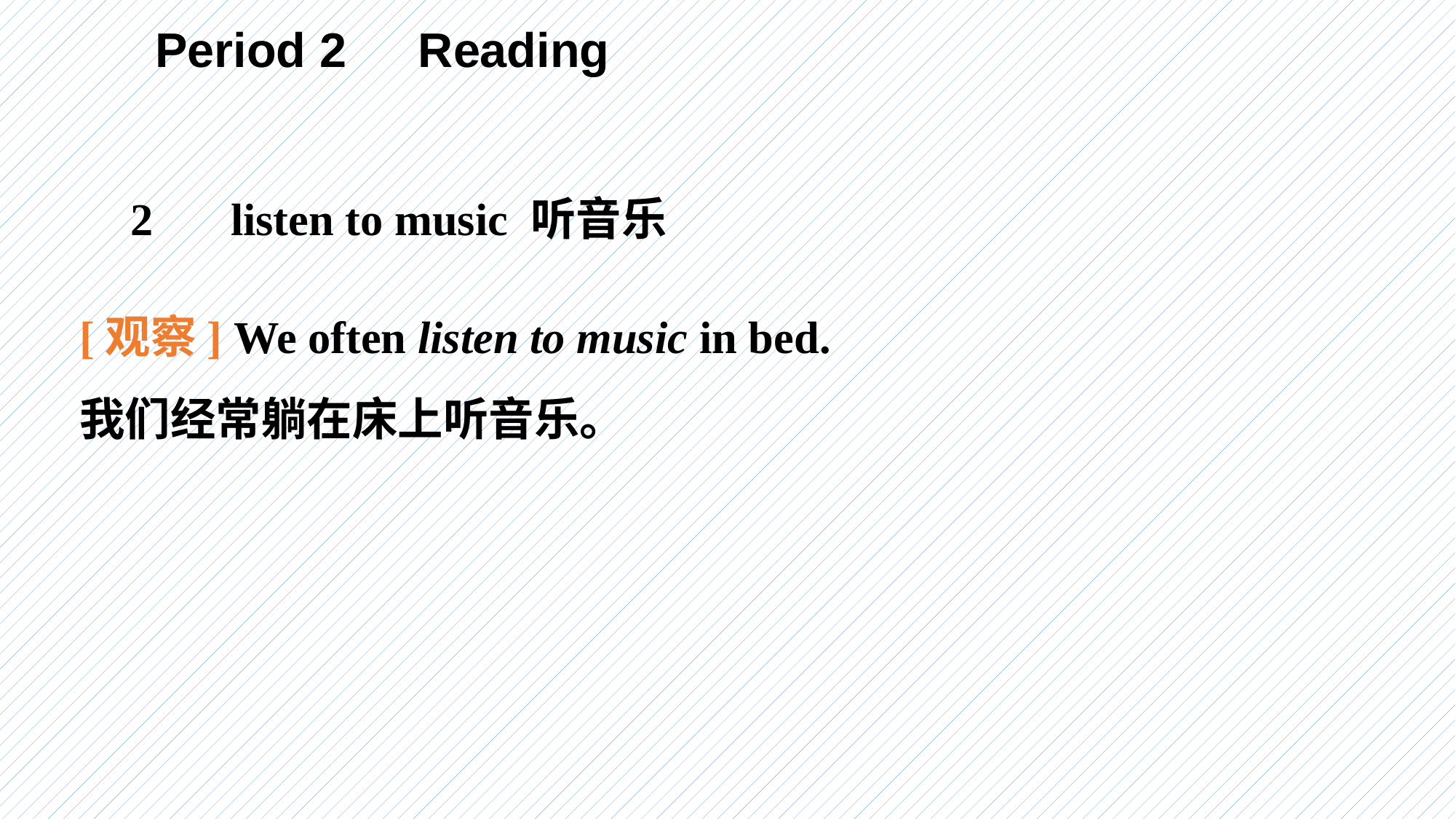

Period 2　Reading
　2　 listen to music 听音乐
[观察] We often listen to music in bed.
我们经常躺在床上听音乐。